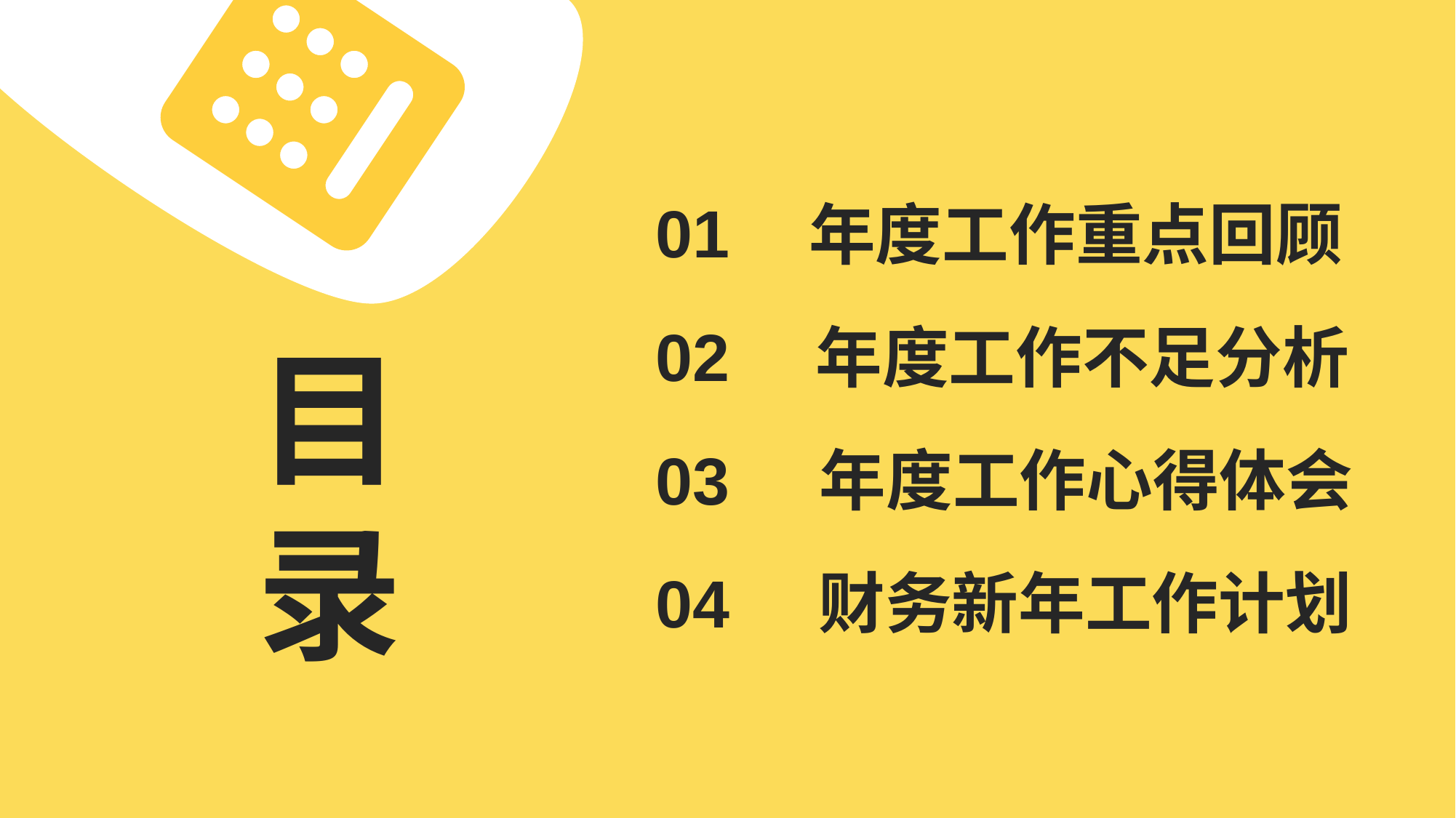

01
年度工作重点回顾
02
年度工作不足分析
03
年度工作心得体会
04
财务新年工作计划

目录